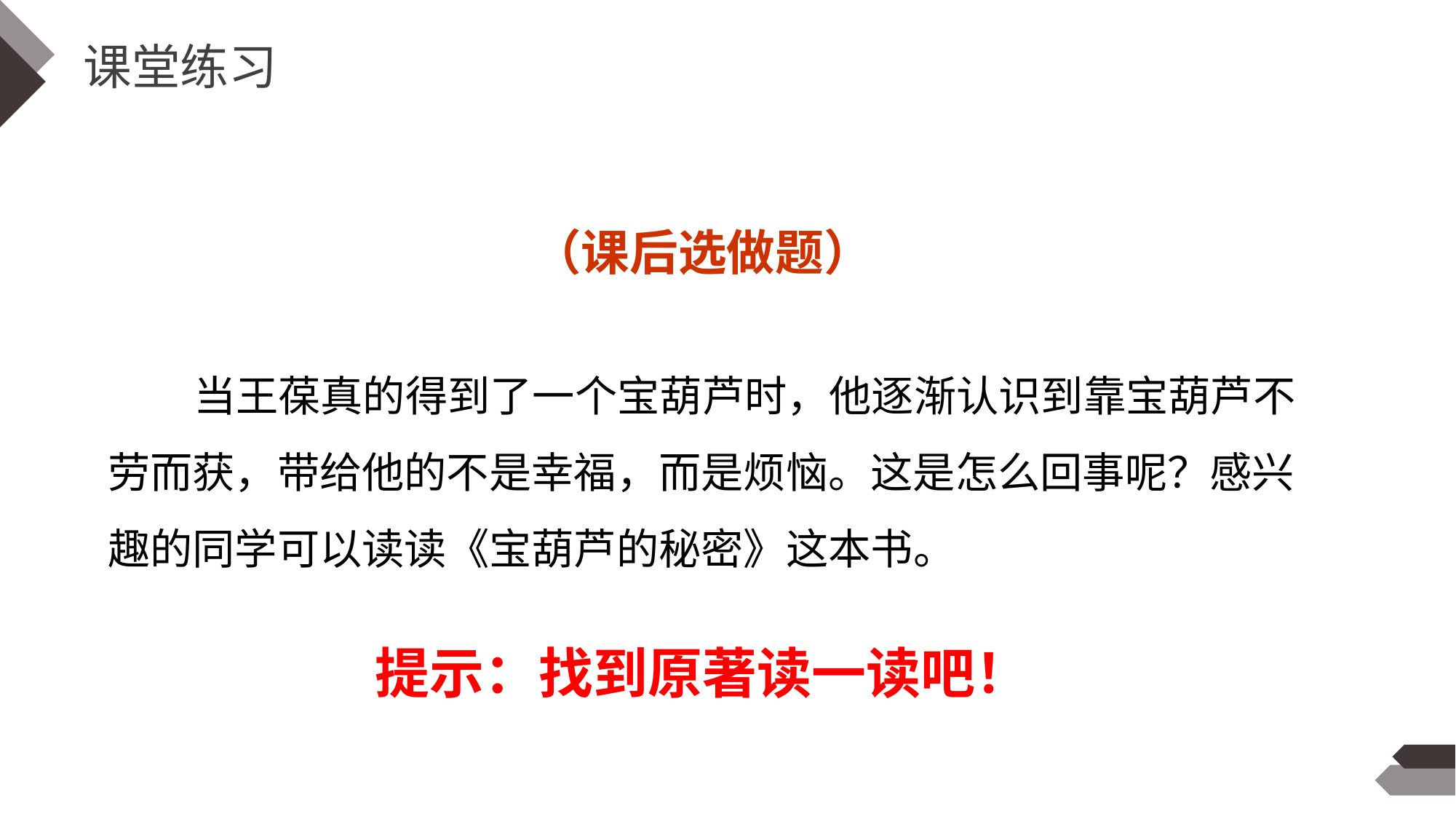

课堂练习
（课后选做题）
        当王葆真的得到了一个宝葫芦时，他逐渐认识到靠宝葫芦不劳而获，带给他的不是幸福，而是烦恼。这是怎么回事呢？感兴趣的同学可以读读《宝葫芦的秘密》这本书。
提示：找到原著读一读吧！